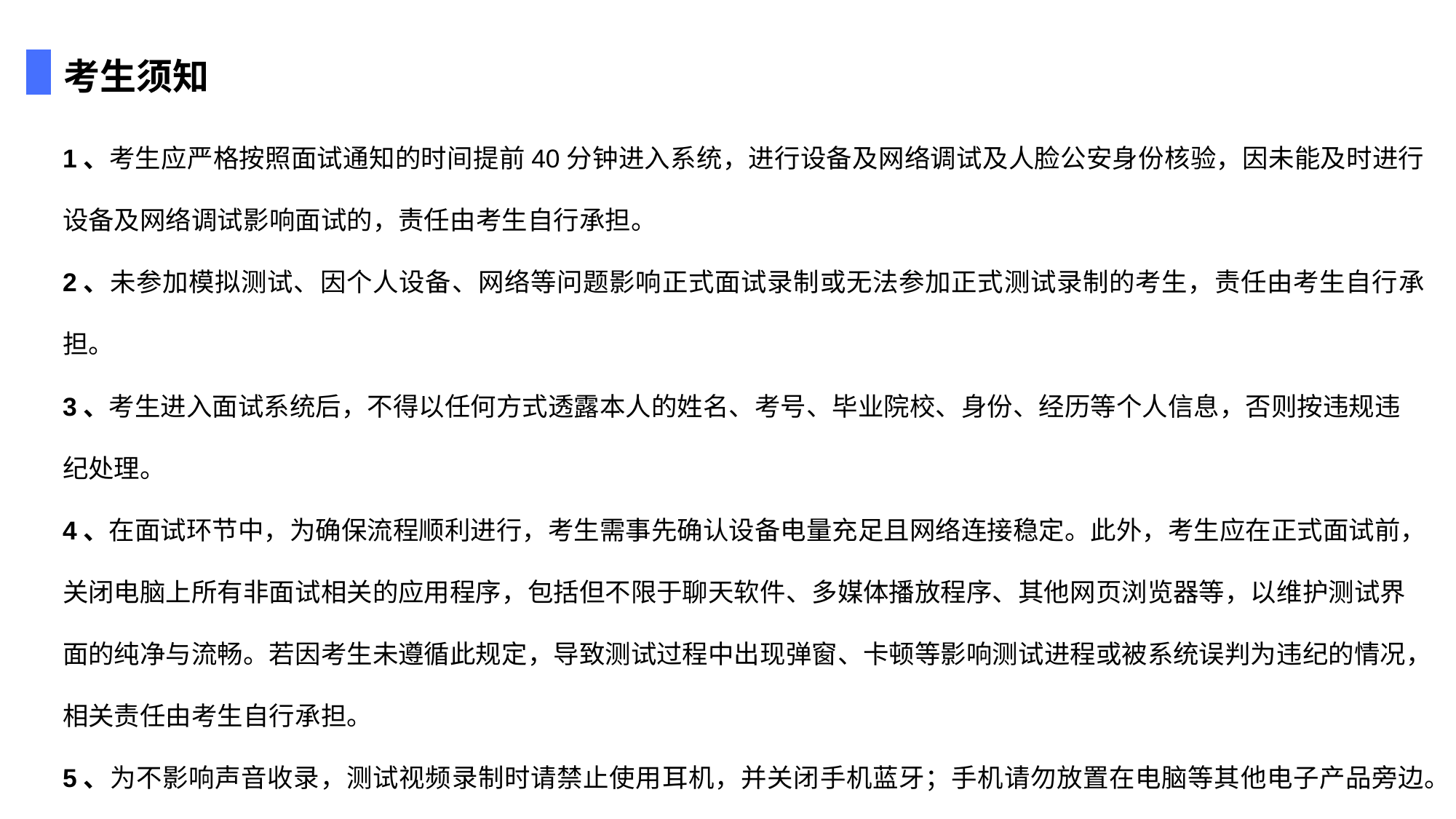

考生须知
1、考生应严格按照面试通知的时间提前40分钟进入系统，进行设备及网络调试及人脸公安身份核验，因未能及时进行设备及网络调试影响面试的，责任由考生自行承担。
2、未参加模拟测试、因个人设备、网络等问题影响正式面试录制或无法参加正式测试录制的考生，责任由考生自行承担。
3、考生进入面试系统后，不得以任何方式透露本人的姓名、考号、毕业院校、身份、经历等个人信息，否则按违规违纪处理。
4、在面试环节中，为确保流程顺利进行，考生需事先确认设备电量充足且网络连接稳定。此外，考生应在正式面试前，关闭电脑上所有非面试相关的应用程序，包括但不限于聊天软件、多媒体播放程序、其他网页浏览器等，以维护测试界面的纯净与流畅。若因考生未遵循此规定，导致测试过程中出现弹窗、卡顿等影响测试进程或被系统误判为违纪的情况，相关责任由考生自行承担。
5、为不影响声音收录，测试视频录制时请禁止使用耳机，并关闭手机蓝牙；手机请勿放置在电脑等其他电子产品旁边。